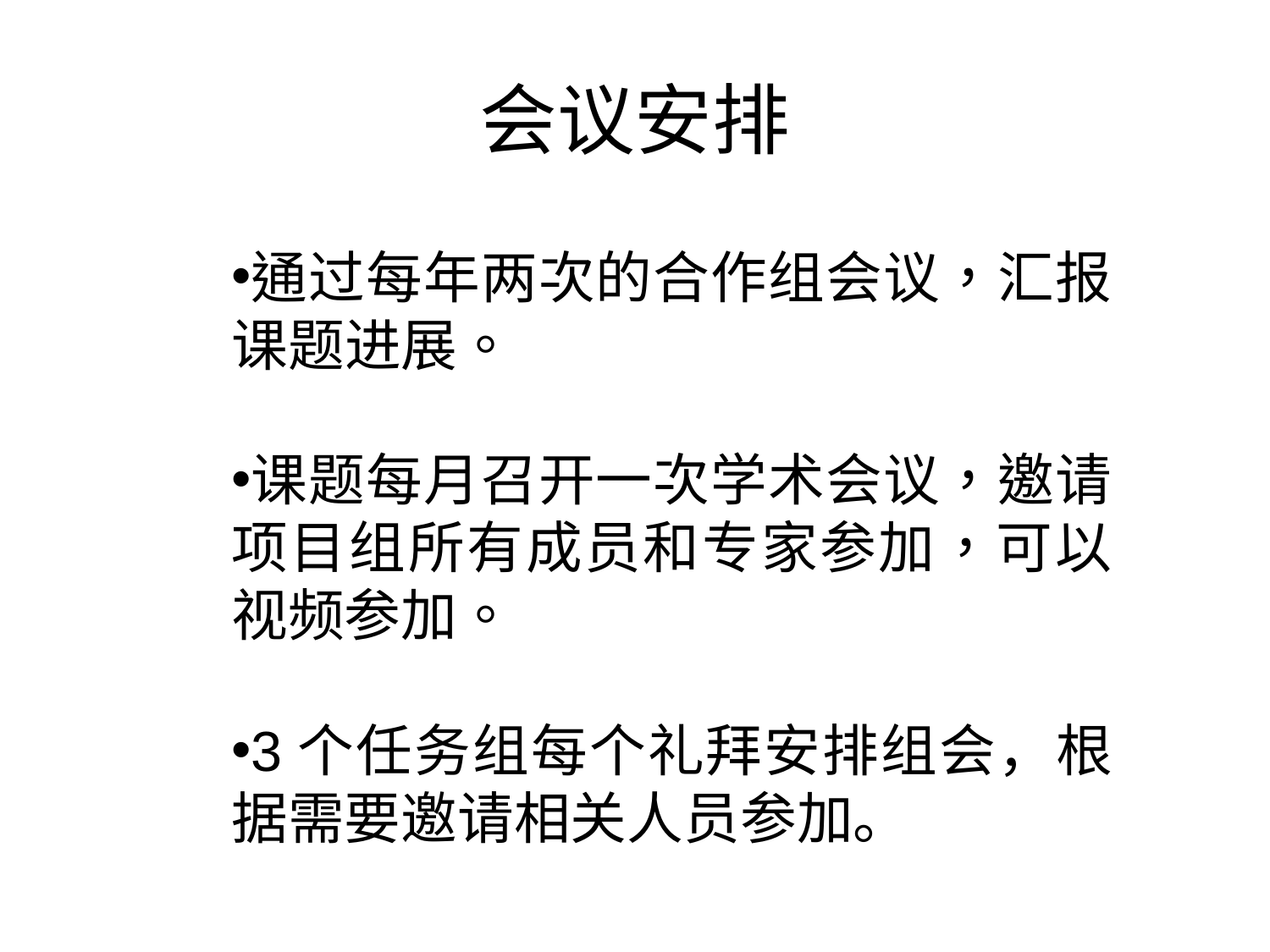

# 会议安排
通过每年两次的合作组会议，汇报课题进展。

课题每月召开一次学术会议，邀请项目组所有成员和专家参加，可以视频参加。

3个任务组每个礼拜安排组会，根据需要邀请相关人员参加。